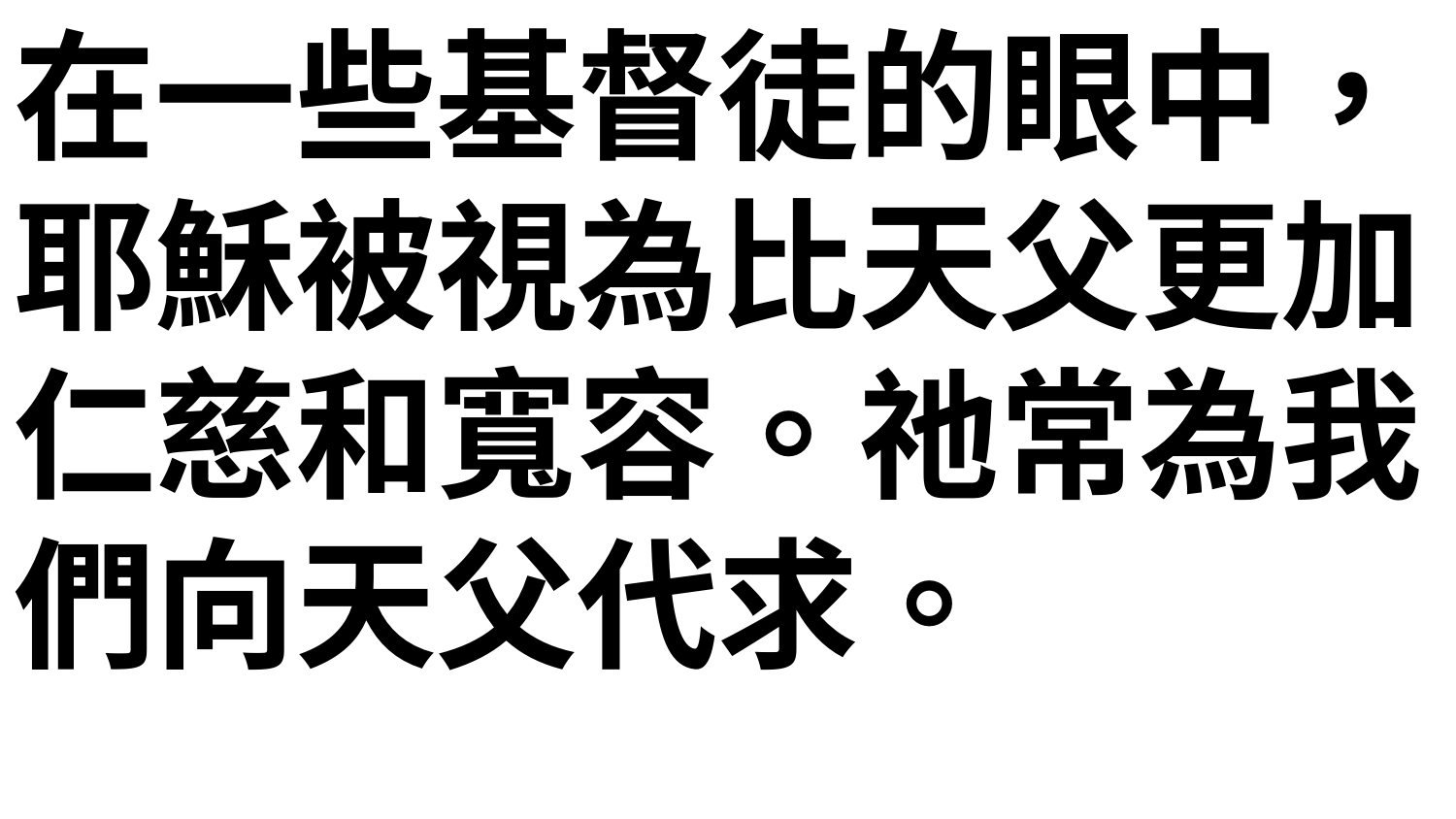

在一些基督徒的眼中，耶穌被視為比天父更加仁慈和寬容。祂常為我們向天父代求。